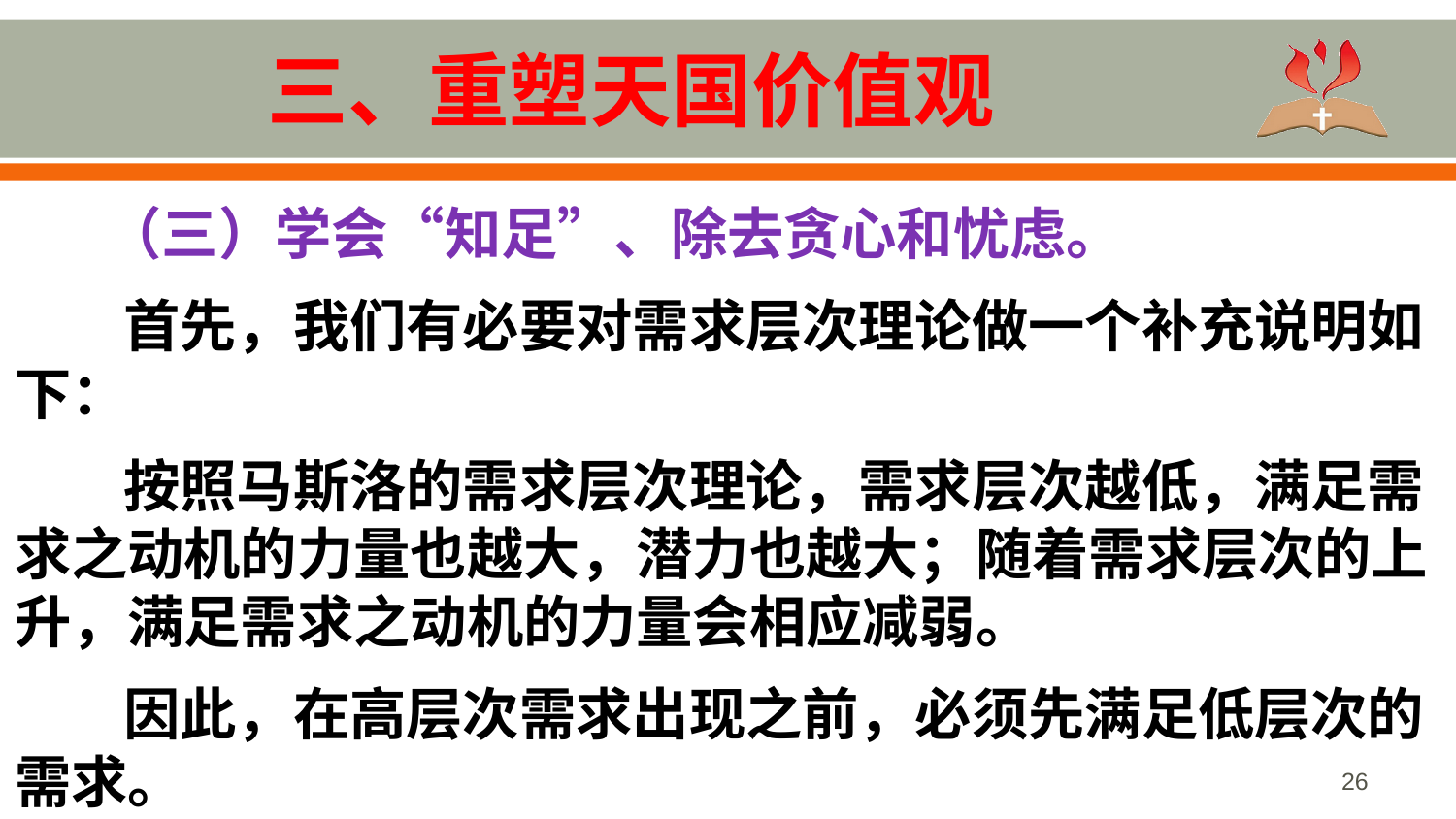

# 三、重塑天国价值观
      （三）学会“知足”、除去贪心和忧虑。
首先，我们有必要对需求层次理论做一个补充说明如下：
按照马斯洛的需求层次理论，需求层次越低，满足需求之动机的力量也越大，潜力也越大；随着需求层次的上升，满足需求之动机的力量会相应减弱。
因此，在高层次需求出现之前，必须先满足低层次的需求。

26